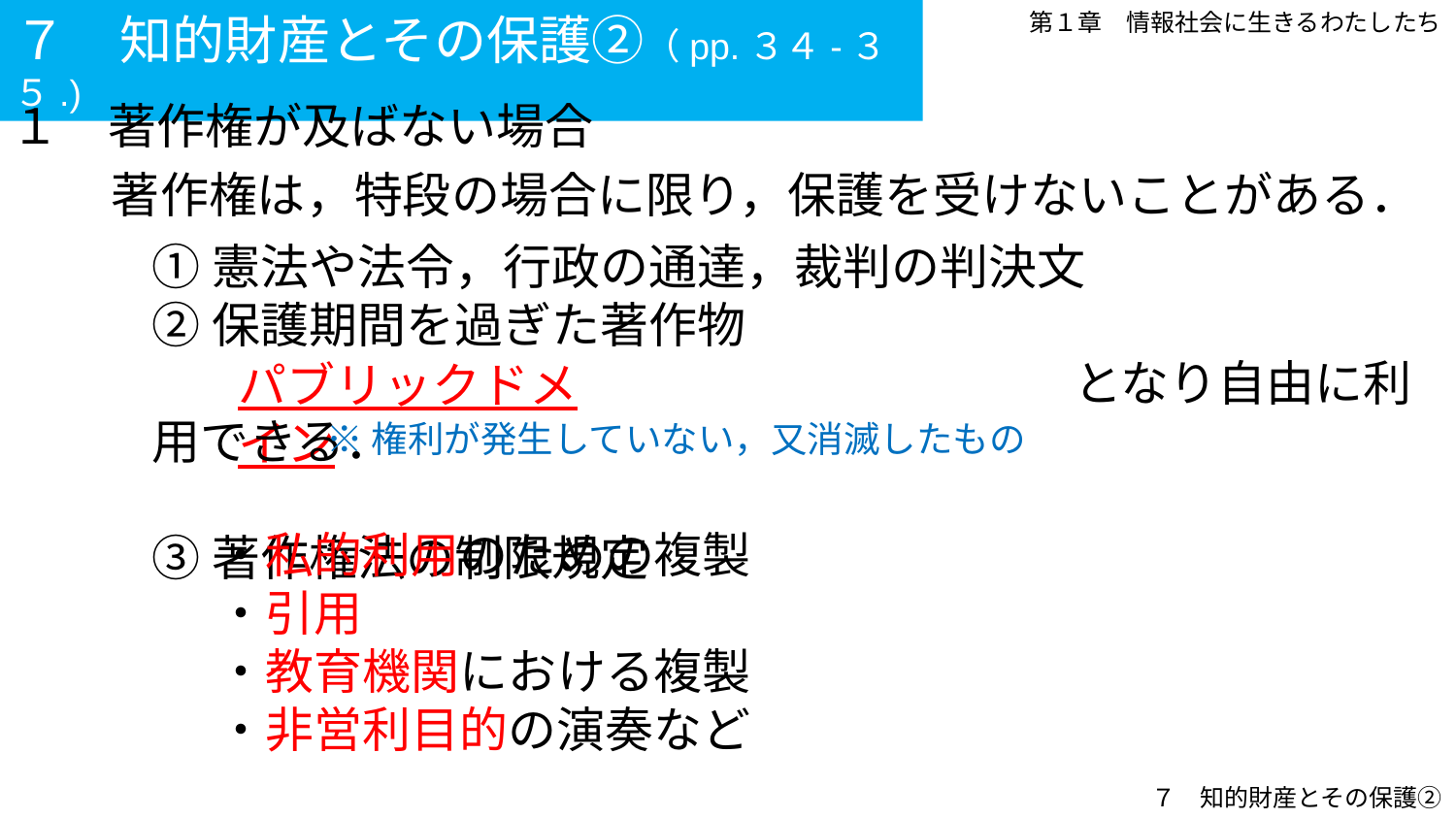

７　知的財産とその保護②（pp.３４-３５.)
第１章　情報社会に生きるわたしたち
１　著作権が及ばない場合
著作権は，特段の場合に限り，保護を受けないことがある．
①憲法や法令，行政の通達，裁判の判決文
②保護期間を過ぎた著作物
　　　　　　　　　　　　　　　　　　　となり自由に利用できる．

③著作権法の制限規定
パブリックドメイン
※権利が発生していない，又消滅したもの
・私的利用のための複製
・引用
・教育機関における複製
・非営利目的の演奏など
７　知的財産とその保護②